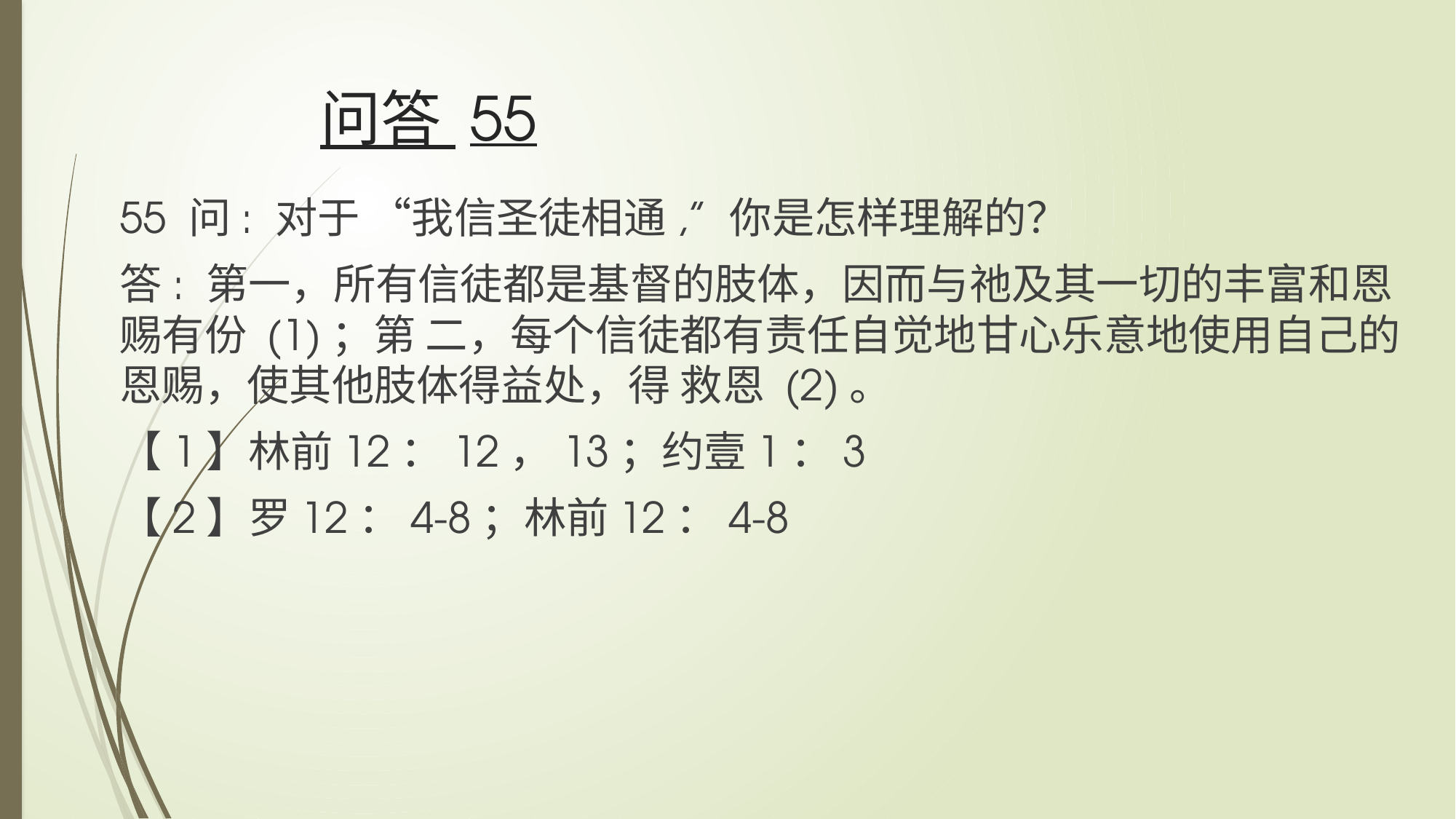

# 问答 55
55 问: 对于 “我信圣徒相通,” 你是怎样理解的？
答: 第一，所有信徒都是基督的肢体，因而与祂及其一切的丰富和恩赐有份 (1)；第 二，每个信徒都有责任自觉地甘心乐意地使用自己的恩赐，使其他肢体得益处，得 救恩 (2)。
【1】林前12：12，13；约壹1：3
【2】罗12：4-8；林前12：4-8